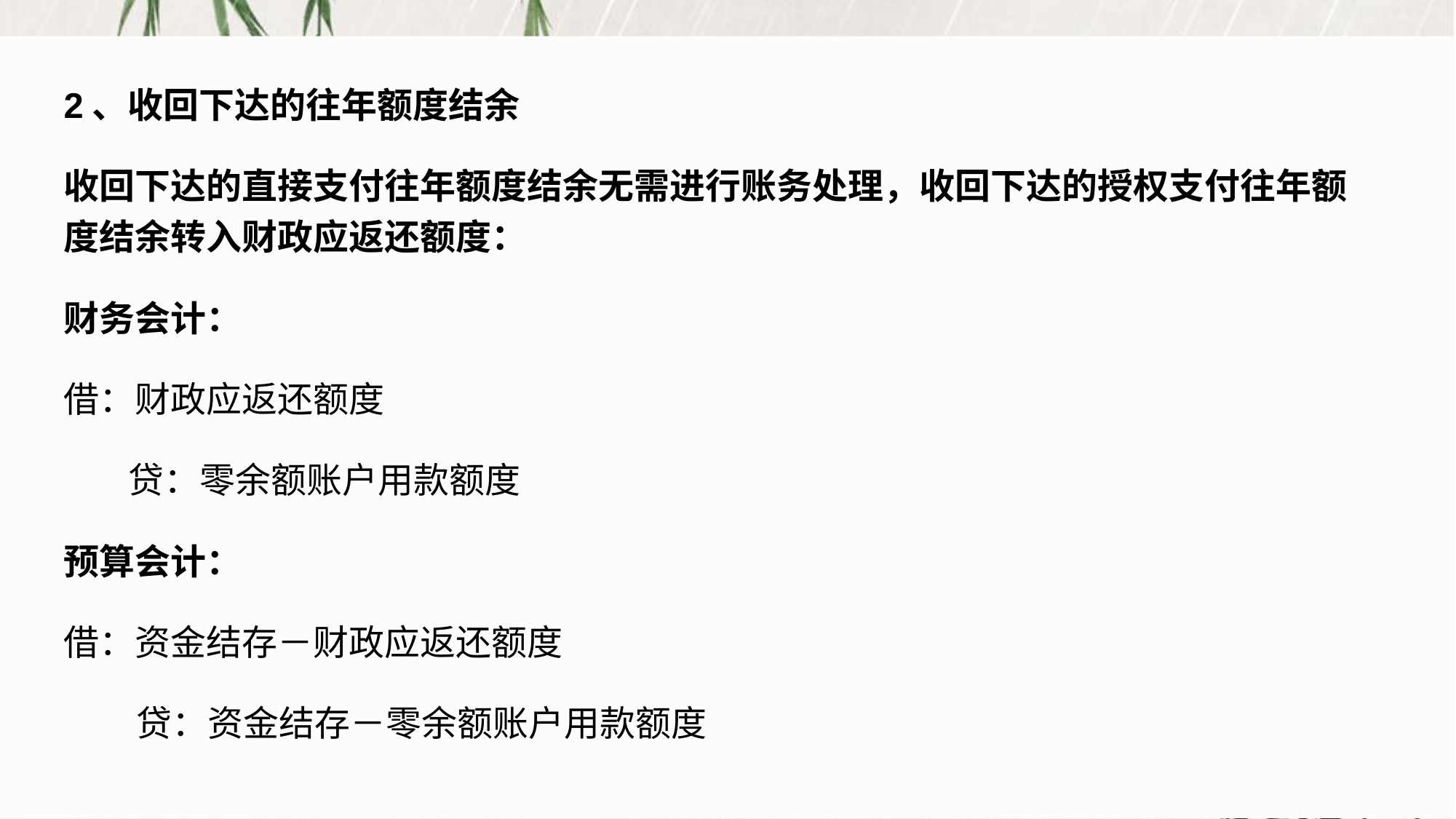

2、收回下达的往年额度结余
收回下达的直接支付往年额度结余无需进行账务处理，收回下达的授权支付往年额度结余转入财政应返还额度：
财务会计：
借：财政应返还额度
       贷：零余额账户用款额度
预算会计：
借：资金结存－财政应返还额度
        贷：资金结存－零余额账户用款额度